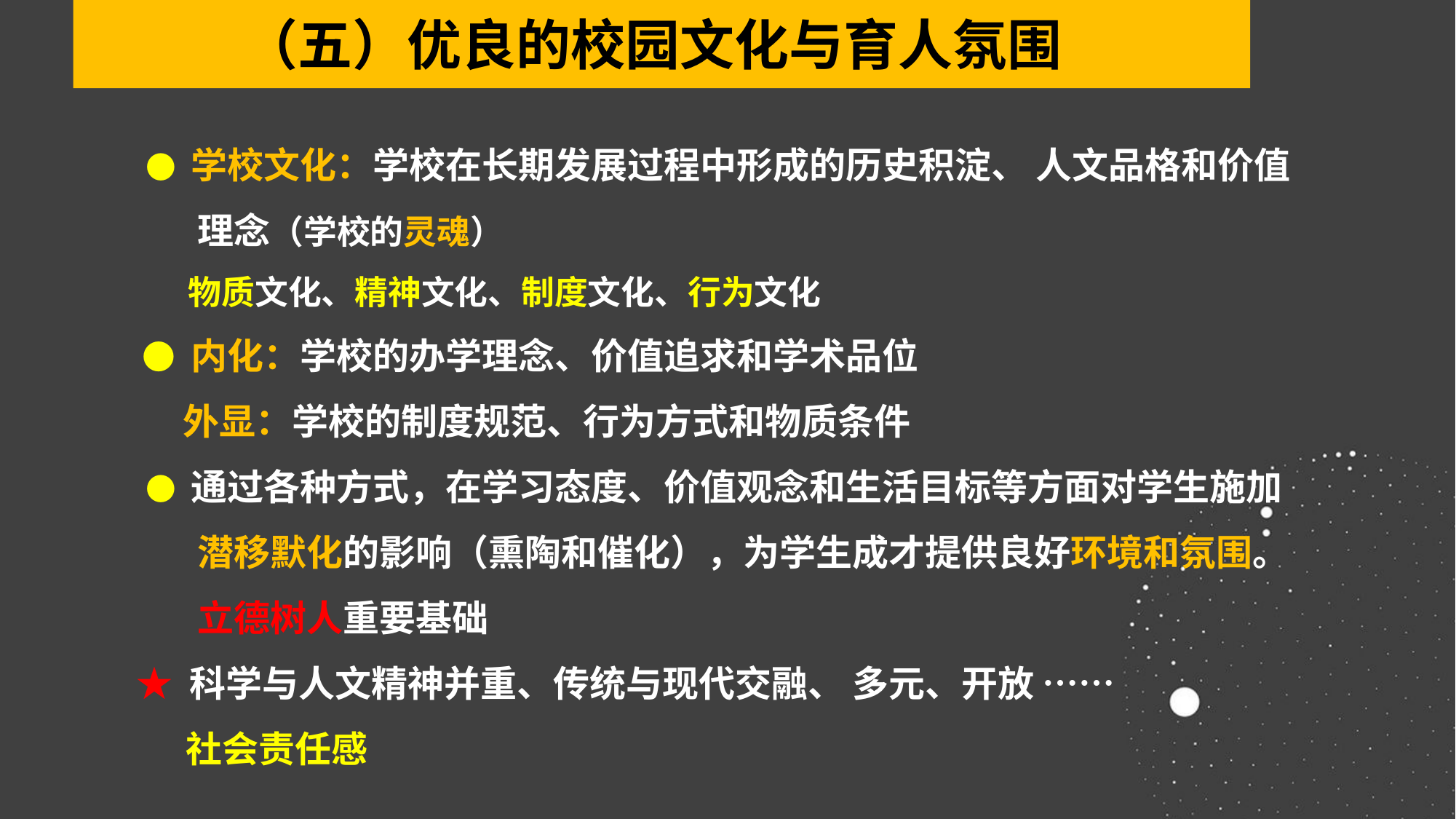

（五）优良的校园文化与育人氛围
     ● 学校文化：学校在长期发展过程中形成的历史积淀、 人文品格和价值理念（学校的灵魂）
         物质文化、精神文化、制度文化、行为文化
    ● 内化：学校的办学理念、价值追求和学术品位
         外显：学校的制度规范、行为方式和物质条件
     ● 通过各种方式，在学习态度、价值观念和生活目标等方面对学生施加潜移默化的影响（熏陶和催化），为学生成才提供良好环境和氛围。 立德树人重要基础
   ★ 科学与人文精神并重、传统与现代交融、 多元、开放 ……
        社会责任感